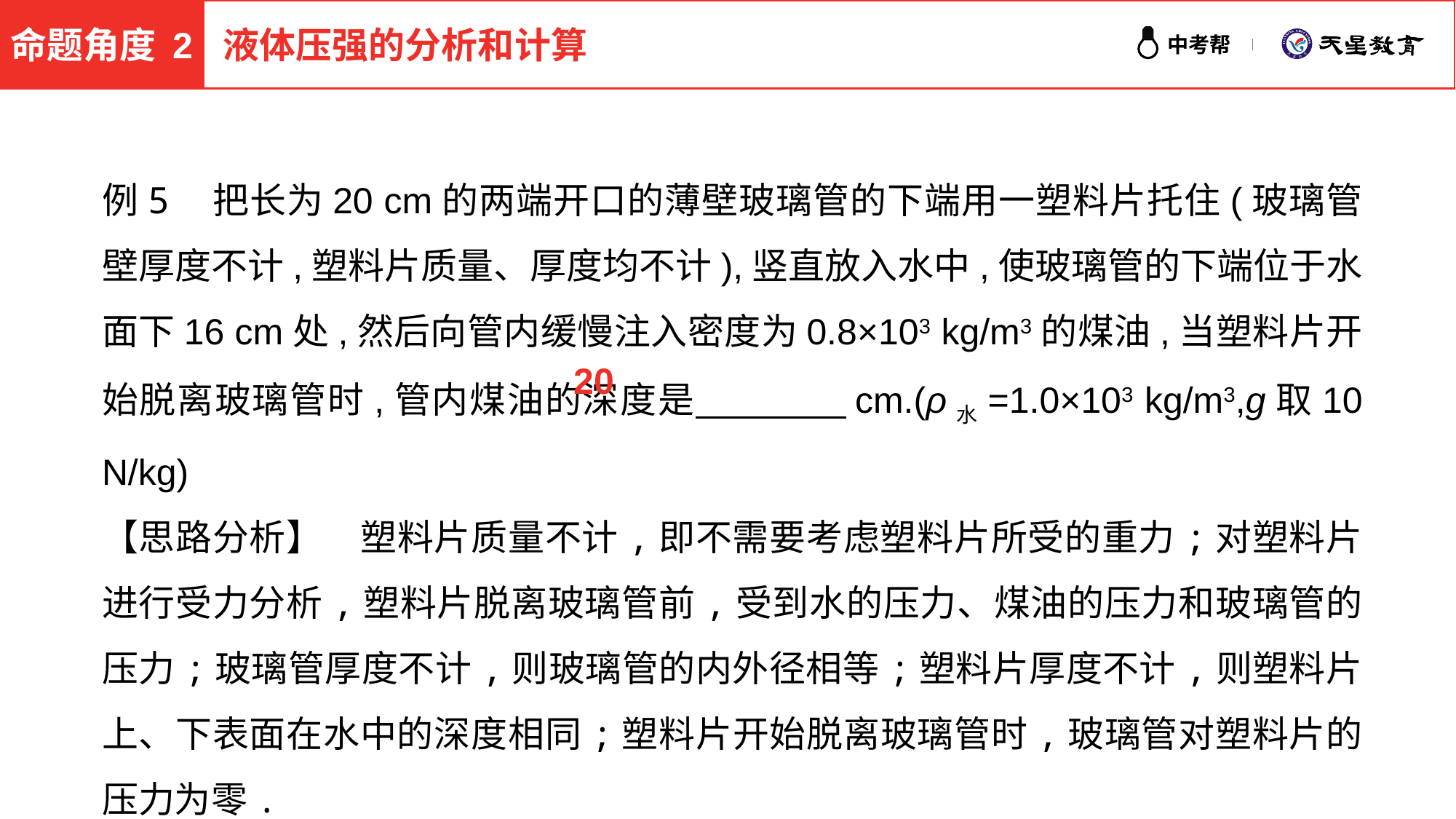

命题角度 2
液体压强的分析和计算
例5  把长为20 cm的两端开口的薄壁玻璃管的下端用一塑料片托住(玻璃管壁厚度不计,塑料片质量、厚度均不计),竖直放入水中,使玻璃管的下端位于水面下16 cm处,然后向管内缓慢注入密度为0.8×103 kg/m3的煤油,当塑料片开始脱离玻璃管时,管内煤油的深度是　　　　cm.(ρ水=1.0×103 kg/m3,g取10 N/kg)
【思路分析】　塑料片质量不计,即不需要考虑塑料片所受的重力;对塑料片进行受力分析,塑料片脱离玻璃管前,受到水的压力、煤油的压力和玻璃管的压力;玻璃管厚度不计,则玻璃管的内外径相等;塑料片厚度不计,则塑料片上、下表面在水中的深度相同;塑料片开始脱离玻璃管时,玻璃管对塑料片的压力为零.
20